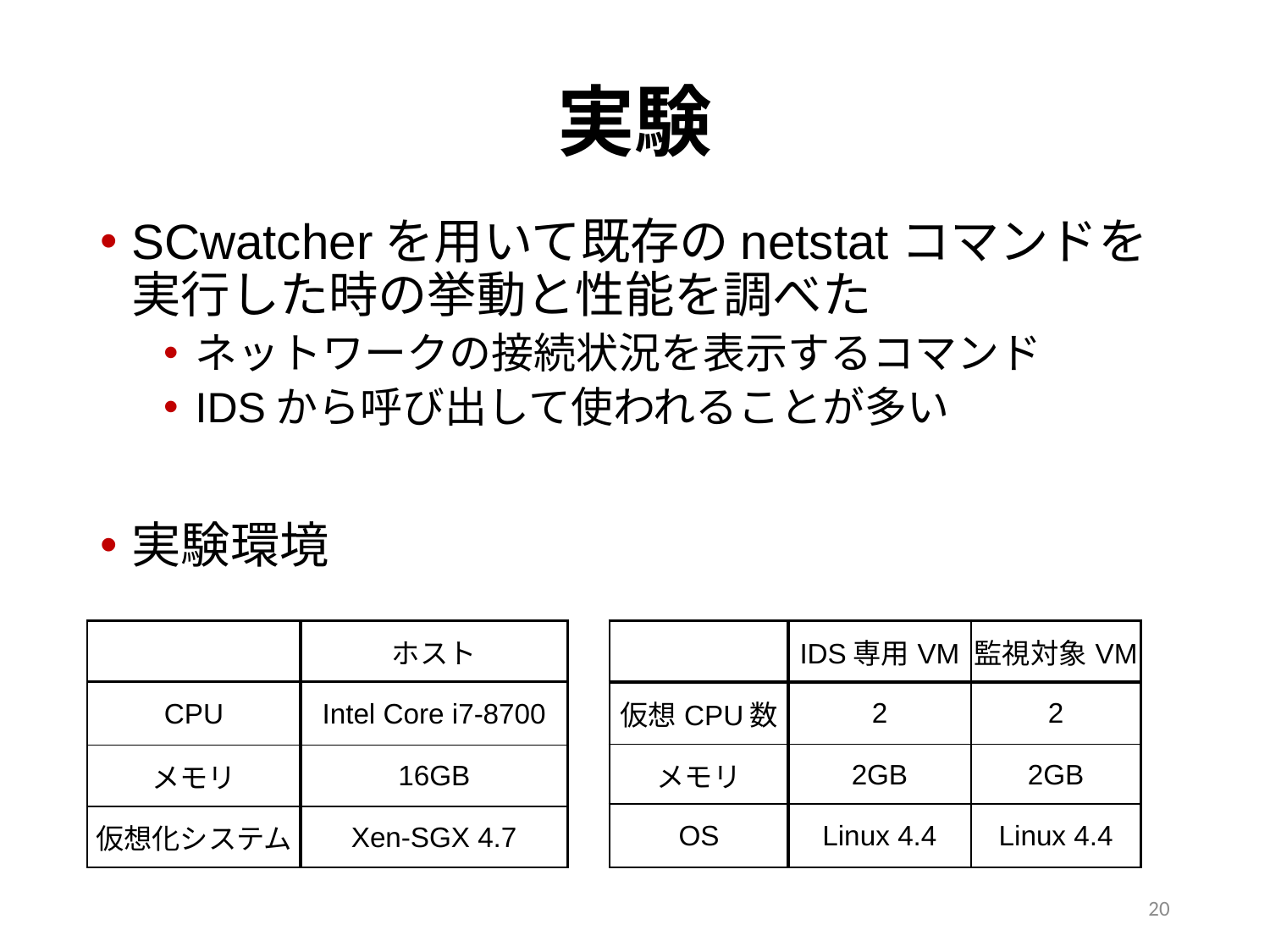

# 実験
SCwatcherを用いて既存のnetstatコマンドを実行した時の挙動と性能を調べた
ネットワークの接続状況を表示するコマンド
IDSから呼び出して使われることが多い

実験環境
|  | IDS専用VM | 監視対象VM |
| --- | --- | --- |
| 仮想CPU数 | 2 | 2 |
| メモリ | 2GB | 2GB |
| OS | Linux 4.4 | Linux 4.4 |
|  | ホスト |
| --- | --- |
| CPU | Intel Core i7-8700 |
| メモリ | 16GB |
| 仮想化システム | Xen-SGX 4.7 |
20